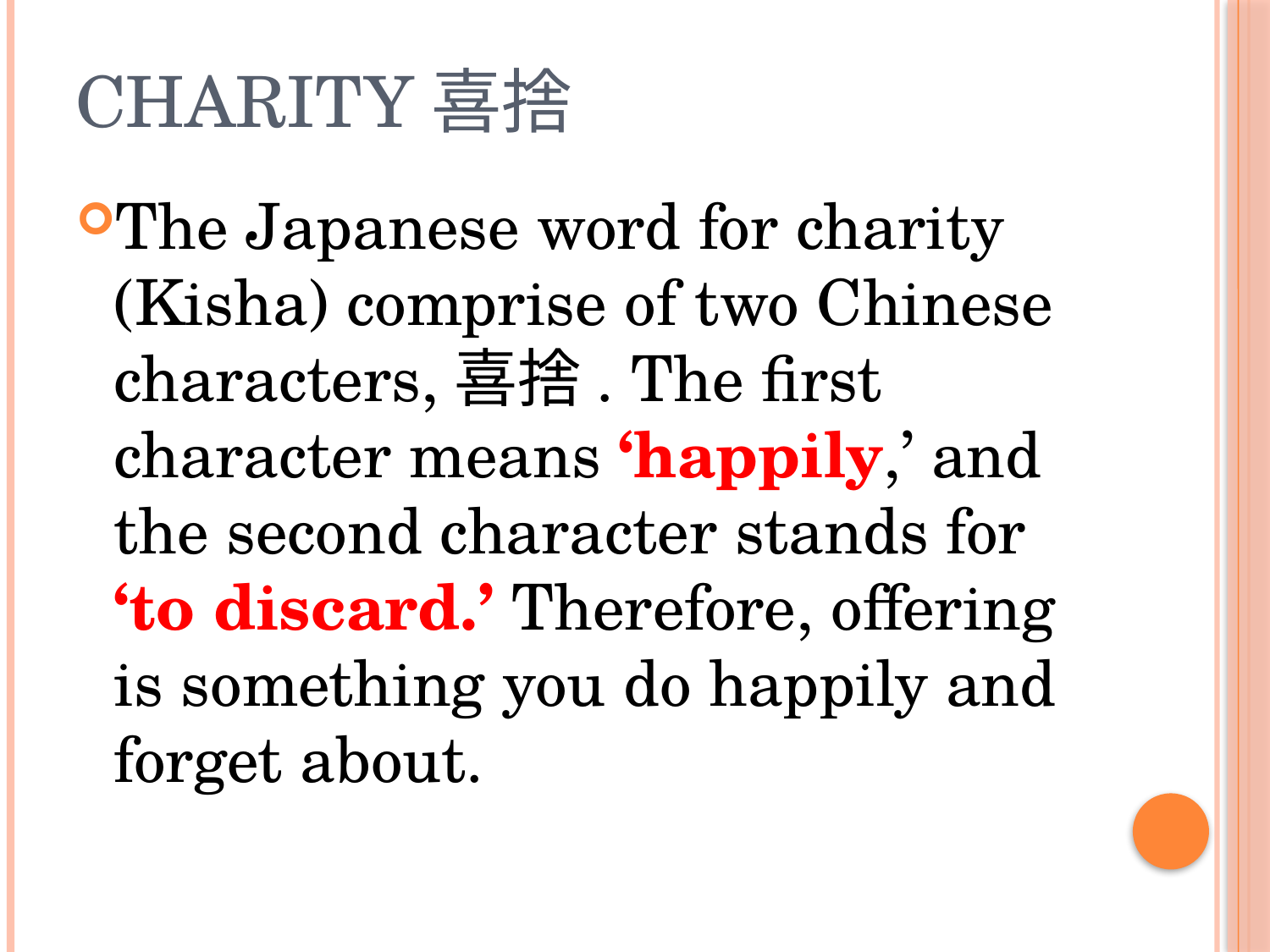

# Charity喜捨
The Japanese word for charity (Kisha) comprise of two Chinese characters,喜捨. The first character means ‘happily,’ and the second character stands for ‘to discard.’ Therefore, offering is something you do happily and forget about.